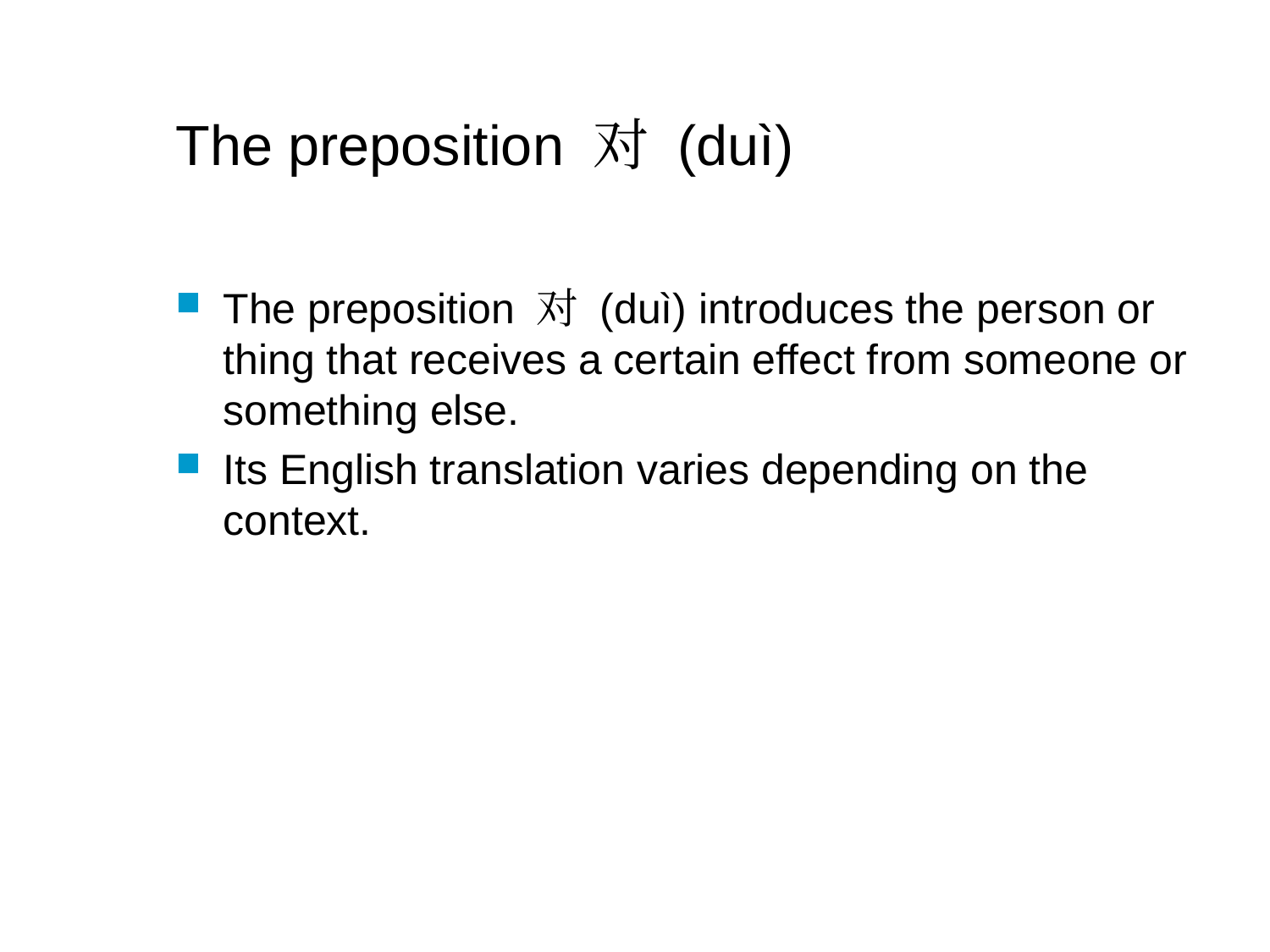

# The preposition 对 (duì)
The preposition 对 (duì) introduces the person or thing that receives a certain effect from someone or something else.
Its English translation varies depending on the context.